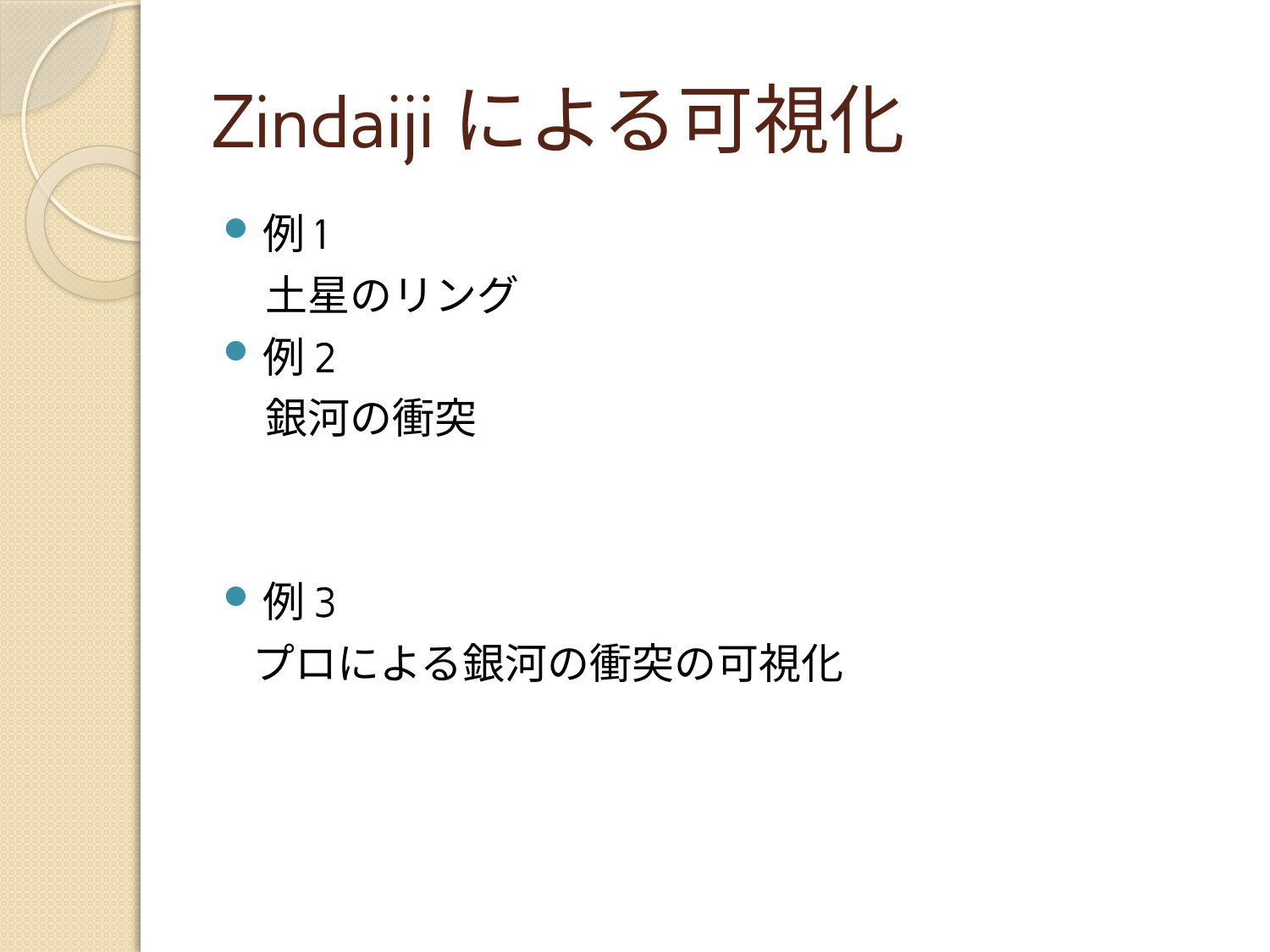

# Zindaijiによる可視化
例1
　土星のリング
例2
　銀河の衝突

例3
  プロによる銀河の衝突の可視化